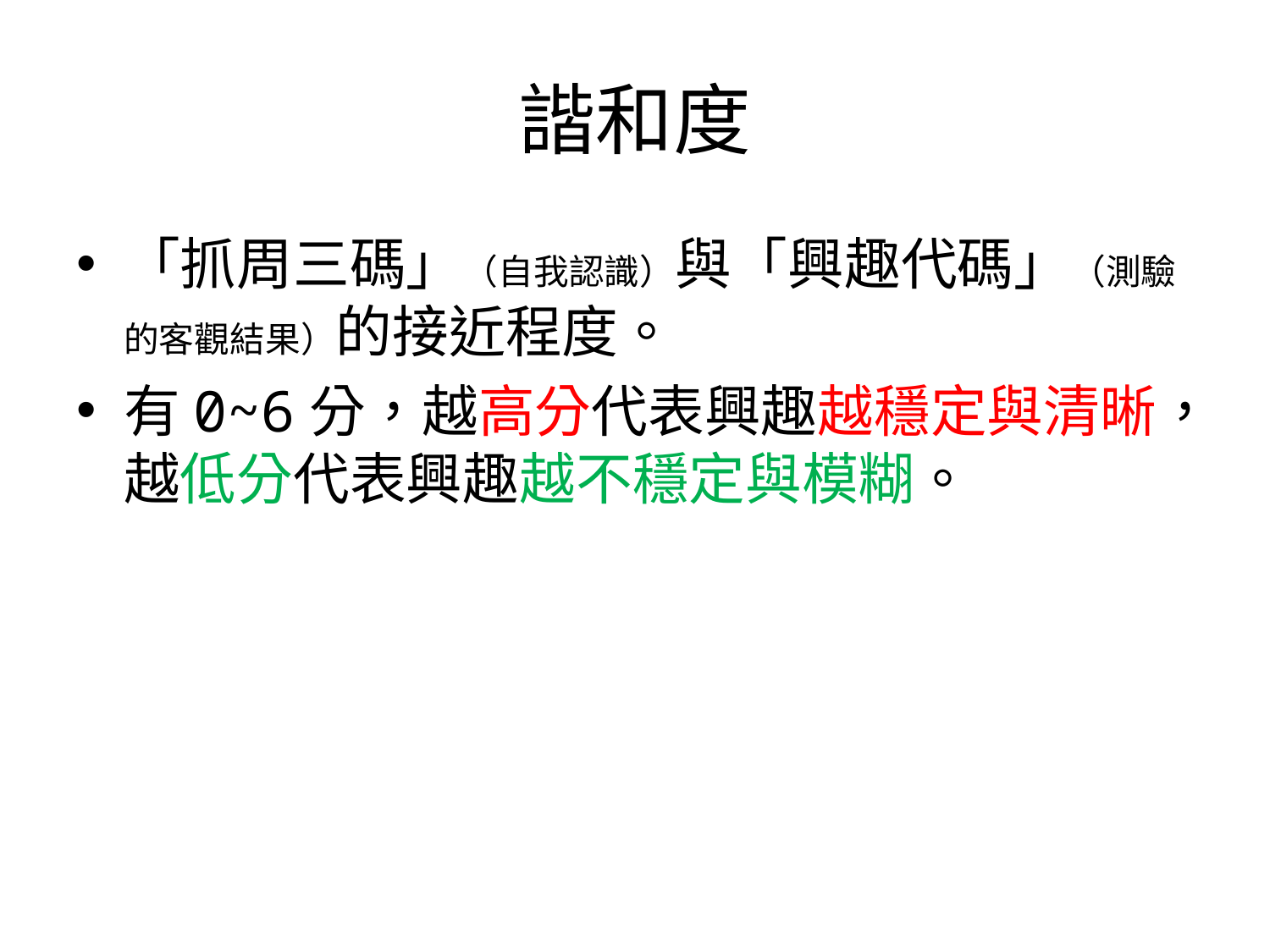

# 諧和度
「抓周三碼」（自我認識）與「興趣代碼」（測驗的客觀結果）的接近程度。
有0~6分，越高分代表興趣越穩定與清晰，越低分代表興趣越不穩定與模糊。